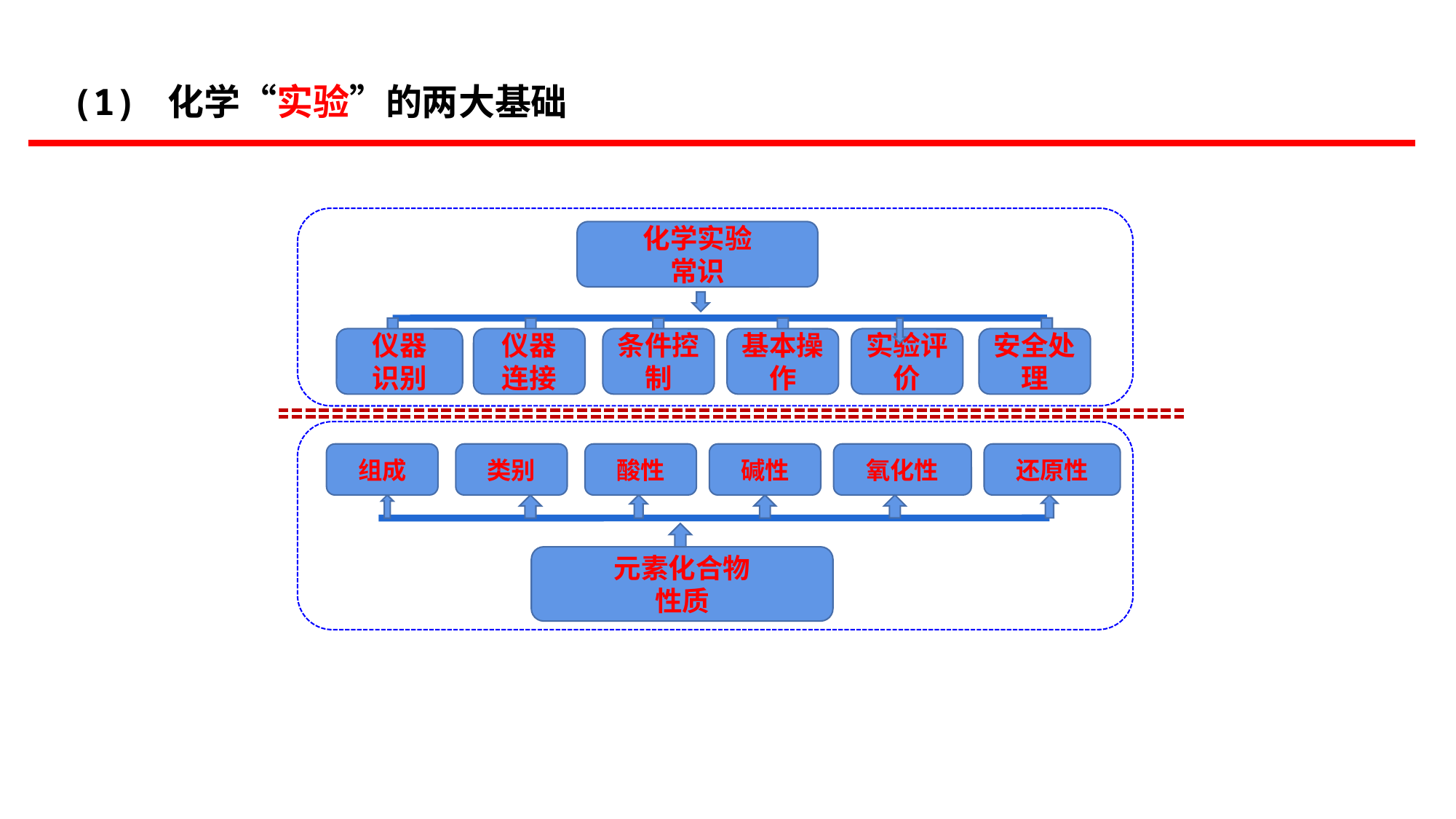

(1) 化学“实验”的两大基础

化学实验
常识

仪器
识别
仪器
连接
条件控制
基本操作
实验评价
安全处理

组成
类别
酸性
碱性
氧化性
还原性

元素化合物
性质
105